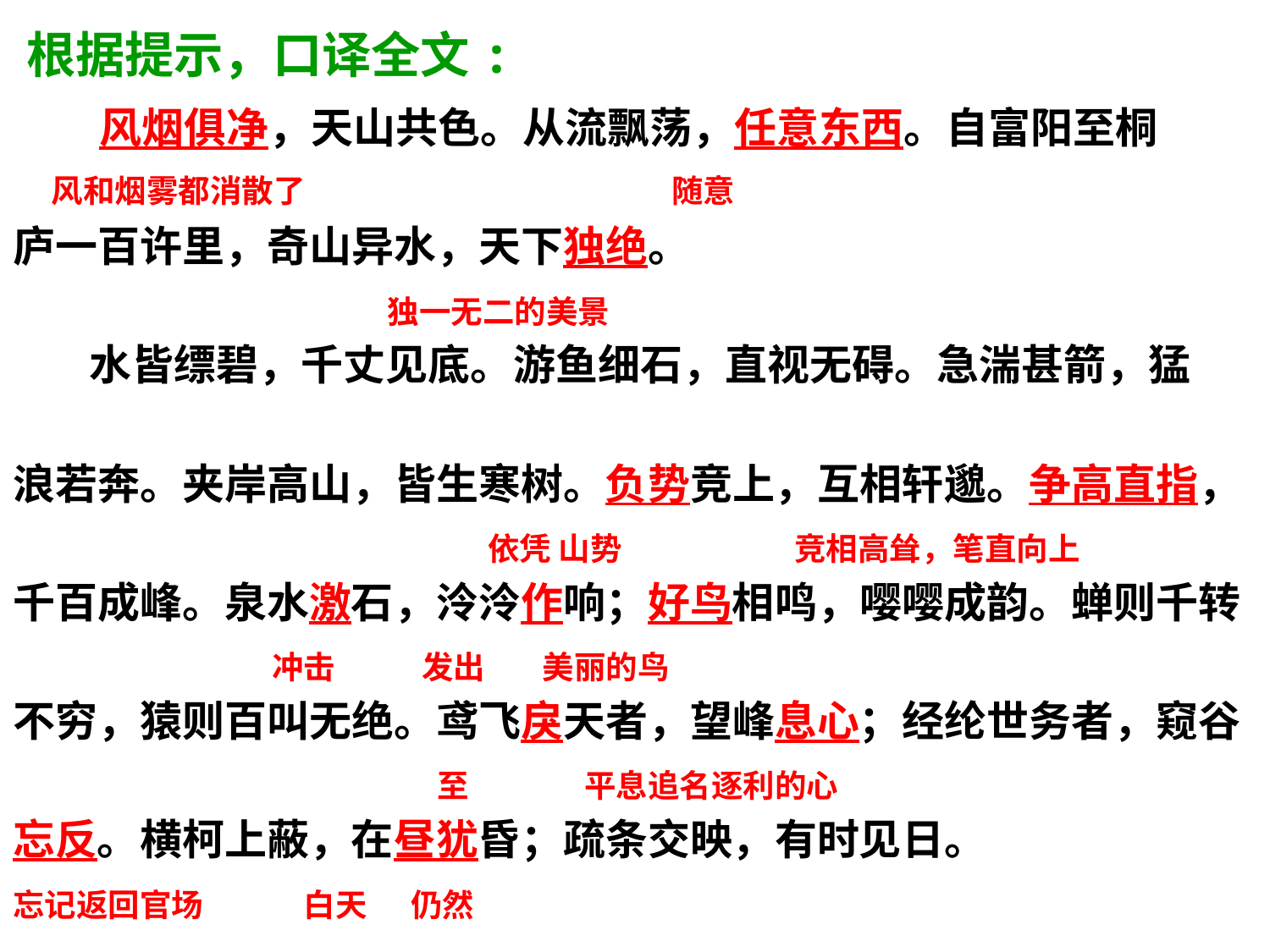

# 根据提示，口译全文:
        风烟俱净，天山共色。从流飘荡，任意东西。自富阳至桐
   风和烟雾都消散了                                                   随意
庐一百许里，奇山异水，天下独绝。
                                                   独一无二的美景
       水皆缥碧，千丈见底。游鱼细石，直视无碍。急湍甚箭，猛

浪若奔。夹岸高山，皆生寒树。负势竞上，互相轩邈。争高直指，
                                                                 依凭 山势                        竞相高耸，笔直向上
千百成峰。泉水激石，泠泠作响；好鸟相鸣，嘤嘤成韵。蝉则千转
                                   冲击            发出        美丽的鸟
不穷，猿则百叫无绝。鸢飞戾天者，望峰息心；经纶世务者，窥谷
                                                          至                平息追名逐利的心
忘反。横柯上蔽，在昼犹昏；疏条交映，有时见日。
忘记返回官场              白天      仍然